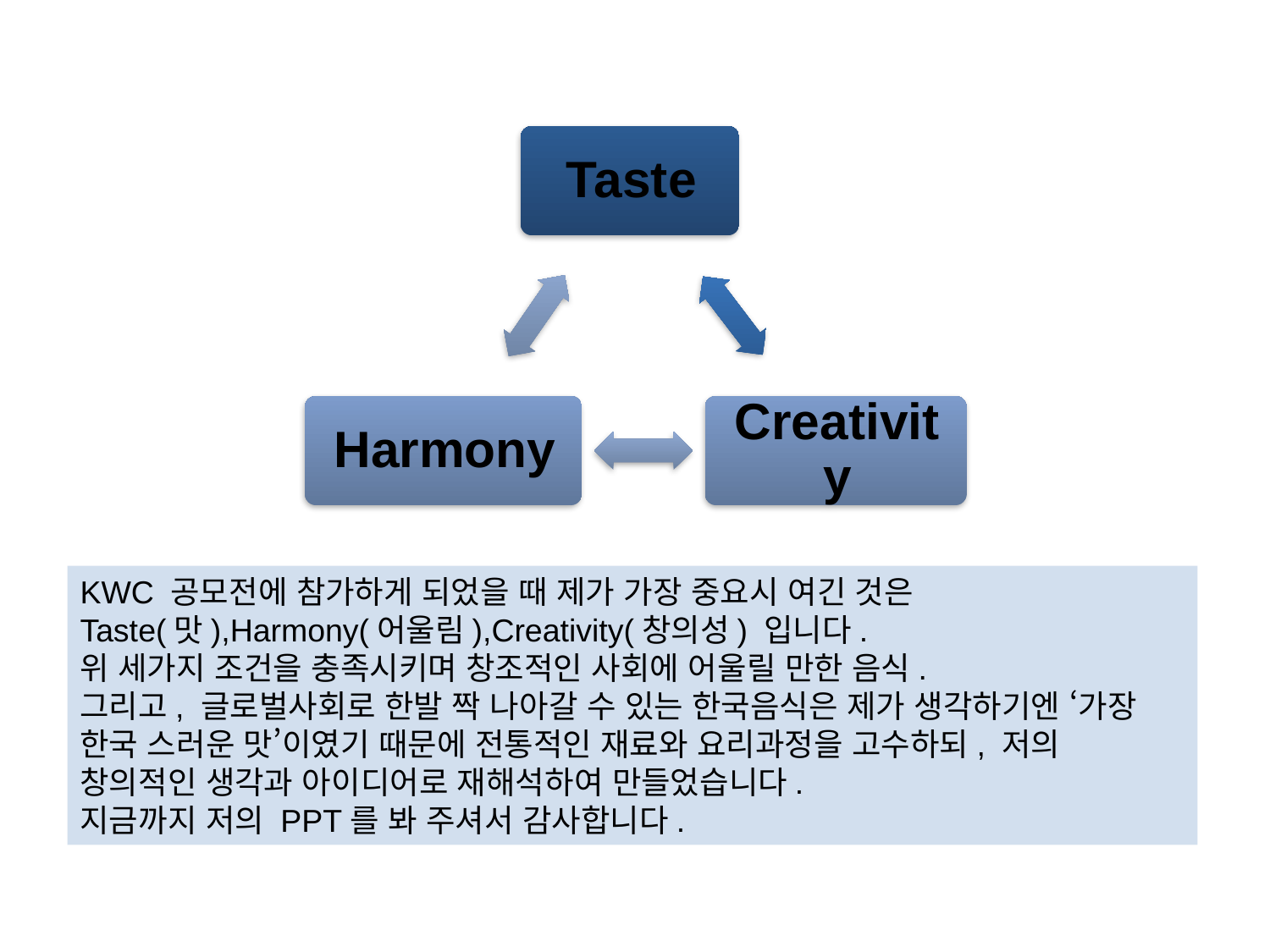

Taste

Creativity

Harmony

KWC 공모전에 참가하게 되었을 때 제가 가장 중요시 여긴 것은 Taste(맛),Harmony(어울림),Creativity(창의성) 입니다.
위 세가지 조건을 충족시키며 창조적인 사회에 어울릴 만한 음식.
그리고, 글로벌사회로 한발 짝 나아갈 수 있는 한국음식은 제가 생각하기엔 ‘가장 한국 스러운 맛’이였기 때문에 전통적인 재료와 요리과정을 고수하되, 저의 창의적인 생각과 아이디어로 재해석하여 만들었습니다.
지금까지 저의 PPT를 봐 주셔서 감사합니다.